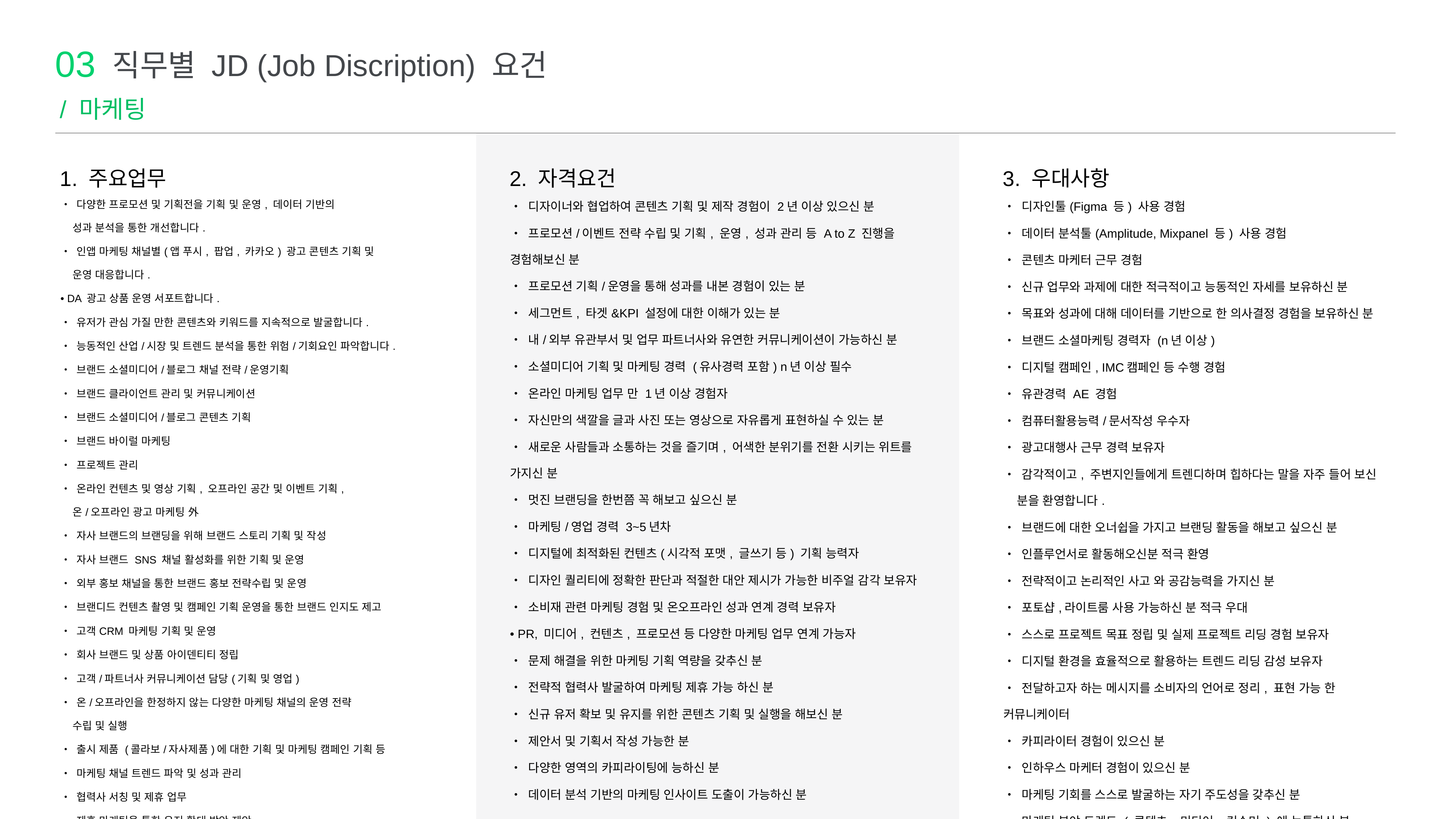

직무별 JD (Job Discription) 요건
03
/ 마케팅
1. 주요업무

2. 자격요건
3. 우대사항
| • 다양한 프로모션 및 기획전을 기획 및 운영, 데이터 기반의 성과 분석을 통한 개선합니다. |
| --- |
| • 인앱 마케팅 채널별(앱 푸시, 팝업, 카카오) 광고 콘텐츠 기획 및 운영 대응합니다. |
| • DA 광고 상품 운영 서포트합니다. |
| • 유저가 관심 가질 만한 콘텐츠와 키워드를 지속적으로 발굴합니다. |
| • 능동적인 산업/시장 및 트렌드 분석을 통한 위험/기회요인 파악합니다. |
| • 브랜드 소셜미디어/블로그 채널 전략/운영기획 |
| • 브랜드 클라이언트 관리 및 커뮤니케이션 |
| • 브랜드 소셜미디어/블로그 콘텐츠 기획 |
| • 브랜드 바이럴 마케팅 |
| • 프로젝트 관리 |
| • 온라인 컨텐츠 및 영상 기획, 오프라인 공간 및 이벤트 기획, 온/오프라인 광고 마케팅 外 |
| • 자사 브랜드의 브랜딩을 위해 브랜드 스토리 기획 및 작성 |
| • 자사 브랜드 SNS 채널 활성화를 위한 기획 및 운영 |
| • 외부 홍보 채널을 통한 브랜드 홍보 전략수립 및 운영 |
| • 브랜디드 컨텐츠 촬영 및 캠페인 기획 운영을 통한 브랜드 인지도 제고 |
| • 고객CRM 마케팅 기획 및 운영 |
| • 회사 브랜드 및 상품 아이덴티티 정립 |
| • 고객/파트너사 커뮤니케이션 담당(기획 및 영업) |
| • 온/오프라인을 한정하지 않는 다양한 마케팅 채널의 운영 전략 수립 및 실행 |
| • 출시 제품 (콜라보/자사제품)에 대한 기획 및 마케팅 캠페인 기획 등 |
| • 마케팅 채널 트렌드 파악 및 성과 관리 |
| • 협력사 서칭 및 제휴 업무 |
| • 제휴 마케팅을 통한 유저 확대 방안 제안 |
| • 프로모션 기획 및 운영 관리 |
|  |
| • 디자이너와 협업하여 콘텐츠 기획 및 제작 경험이 2년 이상 있으신 분 |
| --- |
| • 프로모션/이벤트 전략 수립 및 기획, 운영, 성과 관리 등 A to Z 진행을 경험해보신 분 |
| • 프로모션 기획/운영을 통해 성과를 내본 경험이 있는 분 |
| • 세그먼트, 타겟&KPI 설정에 대한 이해가 있는 분 |
| • 내/외부 유관부서 및 업무 파트너사와 유연한 커뮤니케이션이 가능하신 분 |
| • 소셜미디어 기획 및 마케팅 경력 (유사경력 포함) n년 이상 필수 |
| • 온라인 마케팅 업무 만 1년 이상 경험자 |
| • 자신만의 색깔을 글과 사진 또는 영상으로 자유롭게 표현하실 수 있는 분 |
| • 새로운 사람들과 소통하는 것을 즐기며, 어색한 분위기를 전환 시키는 위트를 가지신 분 |
| • 멋진 브랜딩을 한번쯤 꼭 해보고 싶으신 분 |
| • 마케팅/영업 경력 3~5년차 |
| • 디지털에 최적화된 컨텐츠(시각적 포맷, 글쓰기 등) 기획 능력자 |
| • 디자인 퀄리티에 정확한 판단과 적절한 대안 제시가 가능한 비주얼 감각 보유자 |
| • 소비재 관련 마케팅 경험 및 온오프라인 성과 연계 경력 보유자 |
| • PR, 미디어, 컨텐츠, 프로모션 등 다양한 마케팅 업무 연계 가능자 |
| • 문제 해결을 위한 마케팅 기획 역량을 갖추신 분 |
| • 전략적 협력사 발굴하여 마케팅 제휴 가능 하신 분 |
| • 신규 유저 확보 및 유지를 위한 콘텐츠 기획 및 실행을 해보신 분 |
| • 제안서 및 기획서 작성 가능한 분 |
| • 다양한 영역의 카피라이팅에 능하신 분 |
| • 데이터 분석 기반의 마케팅 인사이트 도출이 가능하신 분 |
| • 디자인툴(Figma 등) 사용 경험 |
| --- |
| • 데이터 분석툴(Amplitude, Mixpanel 등) 사용 경험 |
| • 콘텐츠 마케터 근무 경험 |
| • 신규 업무와 과제에 대한 적극적이고 능동적인 자세를 보유하신 분 |
| • 목표와 성과에 대해 데이터를 기반으로 한 의사결정 경험을 보유하신 분 |
| • 브랜드 소셜마케팅 경력자 (n년 이상) |
| • 디지털 캠페인, IMC캠페인 등 수행 경험 |
| • 유관경력 AE 경험 |
| • 컴퓨터활용능력/문서작성 우수자 |
| • 광고대행사 근무 경력 보유자 |
| • 감각적이고, 주변지인들에게 트렌디하며 힙하다는 말을 자주 들어 보신 분을 환영합니다. |
| • 브랜드에 대한 오너쉽을 가지고 브랜딩 활동을 해보고 싶으신 분 |
| • 인플루언서로 활동해오신분 적극 환영 |
| • 전략적이고 논리적인 사고 와 공감능력을 가지신 분 |
| • 포토샵,라이트룸 사용 가능하신 분 적극 우대 |
| • 스스로 프로젝트 목표 정립 및 실제 프로젝트 리딩 경험 보유자 |
| • 디지털 환경을 효율적으로 활용하는 트렌드 리딩 감성 보유자 |
| • 전달하고자 하는 메시지를 소비자의 언어로 정리, 표현 가능 한 커뮤니케이터 |
| • 카피라이터 경험이 있으신 분 |
| • 인하우스 마케터 경험이 있으신 분 |
| • 마케팅 기회를 스스로 발굴하는 자기 주도성을 갖추신 분 |
| • 마케팅 분야 트렌드 ( 콘텐츠, 미디어, 컨슈머 ) 에 능통하신 분 |